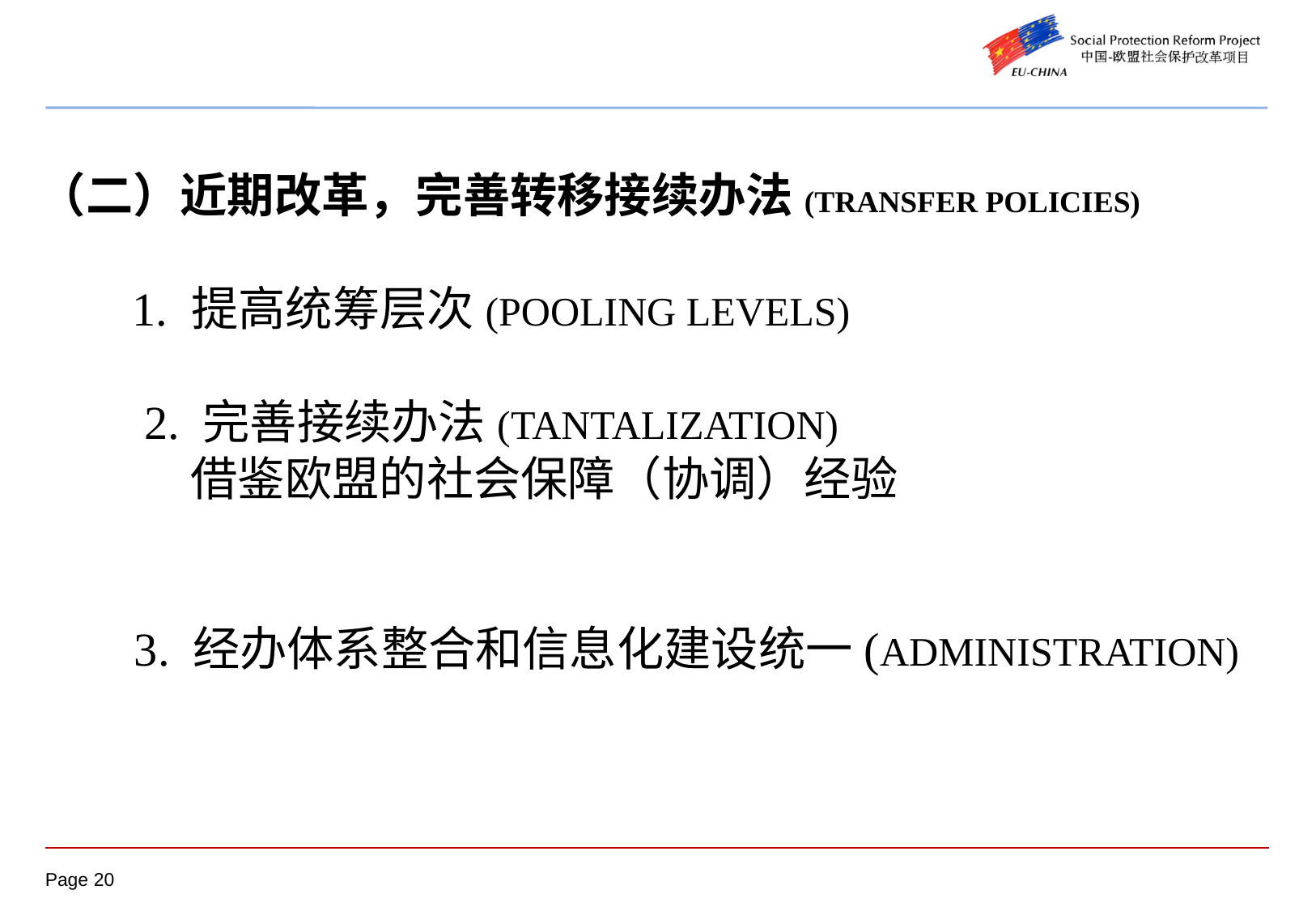

# （二）近期改革，完善转移接续办法(Transfer Policies) 1. 提高统筹层次(Pooling levels) 2. 完善接续办法(Tantalization) 借鉴欧盟的社会保障（协调）经验 3. 经办体系整合和信息化建设统一(Administration)